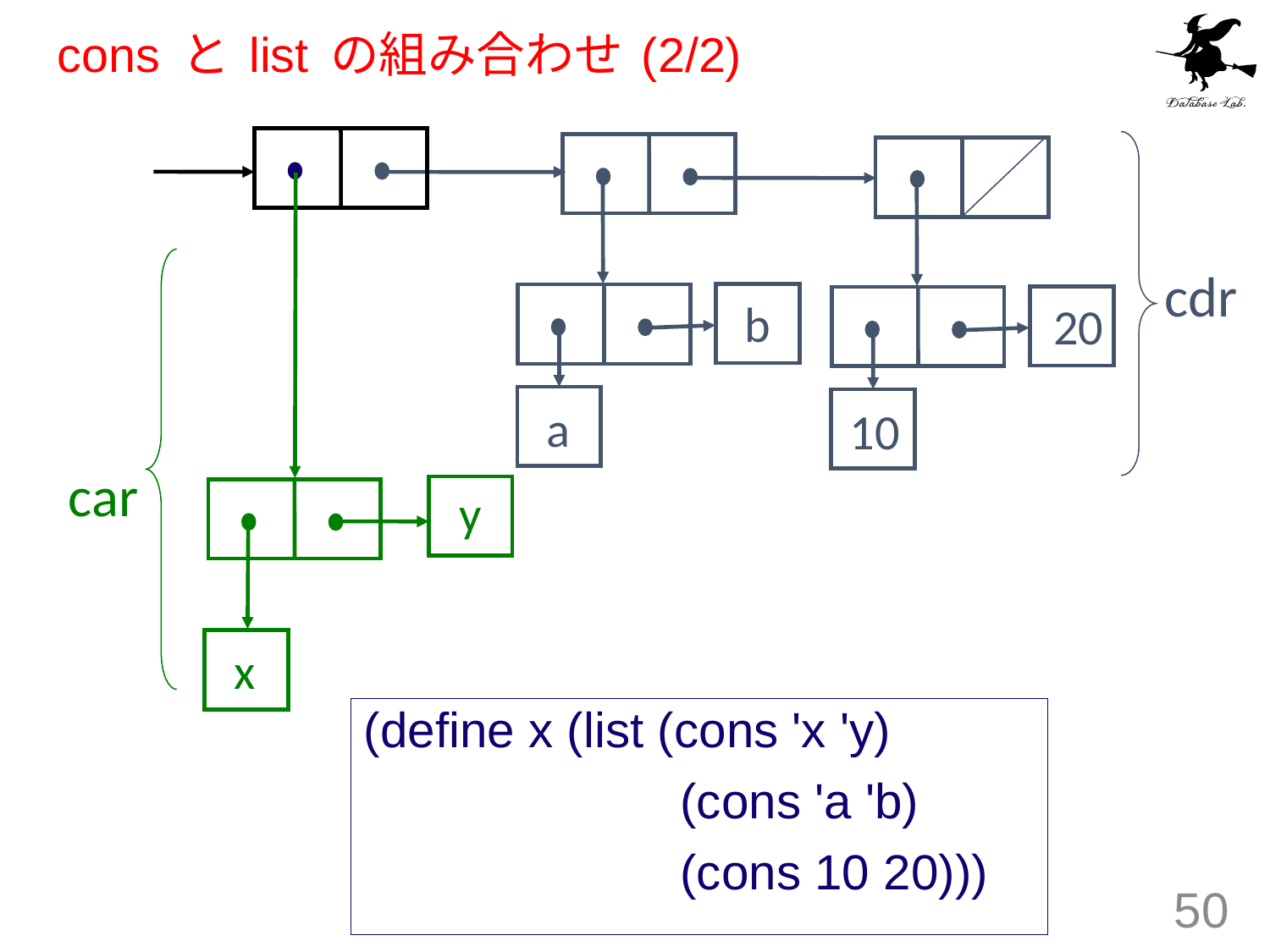

# cons と list の組み合わせ (2/2)

cdr

b

20

a
10
car
y

x
(define x (list (cons 'x 'y)
                       (cons 'a 'b)
                       (cons 10 20)))
50